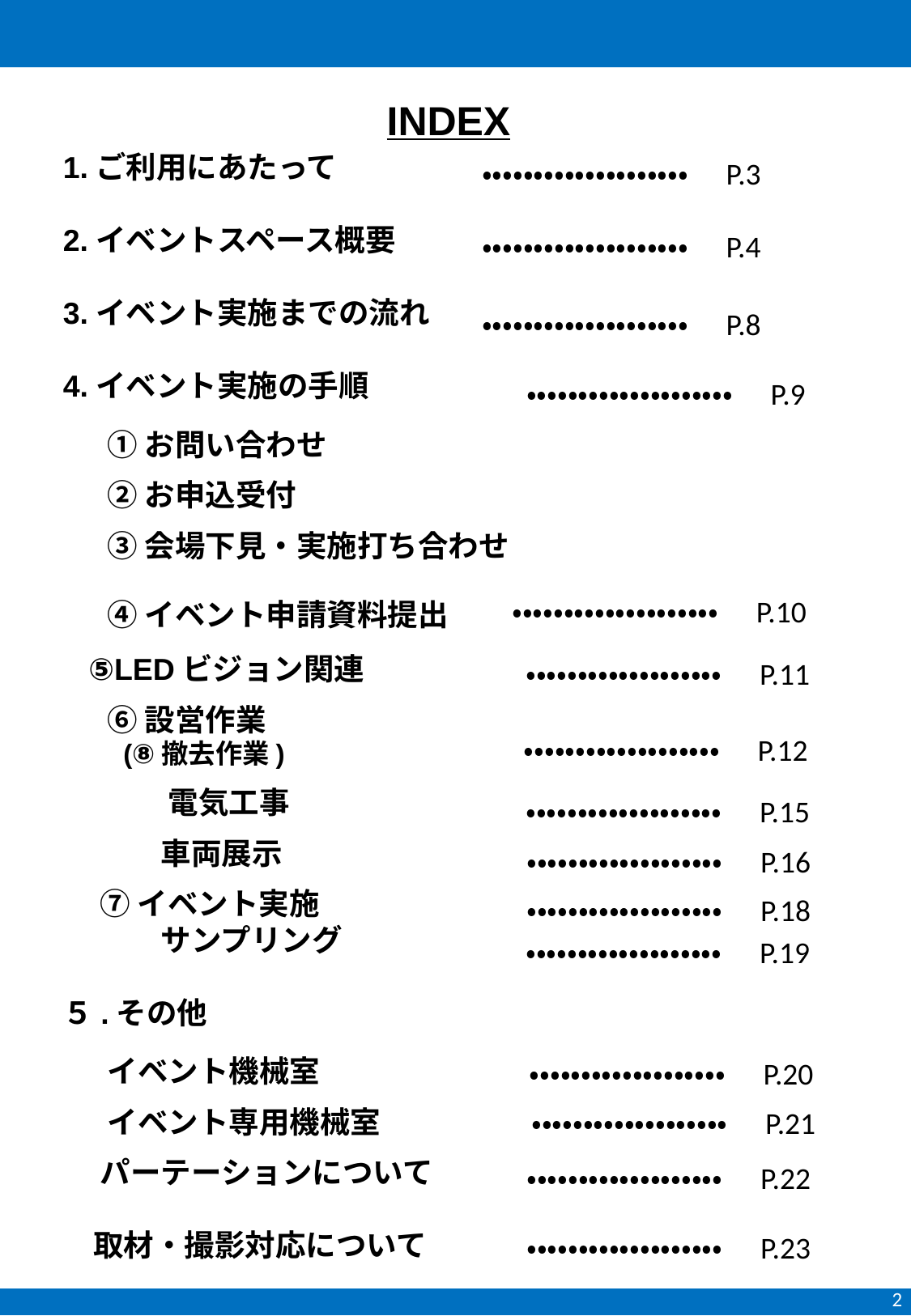

INDEX
1.ご利用にあたって

2.イベントスペース概要

3.イベント実施までの流れ

4.イベント実施の手順

 　① お問い合わせ

 　② お申込受付

 　③ 会場下見・実施打ち合わせ

 　④ イベント申請資料提出
   ⑤LEDビジョン関連

 　⑥ 設営作業
　　(⑧撤去作業)

 　　　電気工事

　　　 車両展示

　 ⑦ イベント実施
　　　 サンプリング

５.その他

 　イベント機械室

 　イベント専用機械室

　 パーテーションについて

　取材・撮影対応について

・・・・・・・・・・・・・・・・・・・・　P.3
・・・・・・・・・・・・・・・・・・・・　P.4
・・・・・・・・・・・・・・・・・・・・　P.8
・・・・・・・・・・・・・・・・・・・・　P.9
　　　・・・・・・・・・・・・・・・・・・・・　P.10
・・・・・・・・・・・・・・・・・・・　P.11
・・・・・・・・・・・・・・・・・・・　P.12

・・・・・・・・・・・・・・・・・・・　P.15
・・・・・・・・・・・・・・・・・・・　P.16
・・・・・・・・・・・・・・・・・・・　P.18
・・・・・・・・・・・・・・・・・・・　P.19
・・・・・・・・・・・・・・・・・・・　P.20
　・・・・・・・・・・・・・・・・・・・　P.21
・・・・・・・・・・・・・・・・・・・　P.22
・・・・・・・・・・・・・・・・・・・　P.23
2